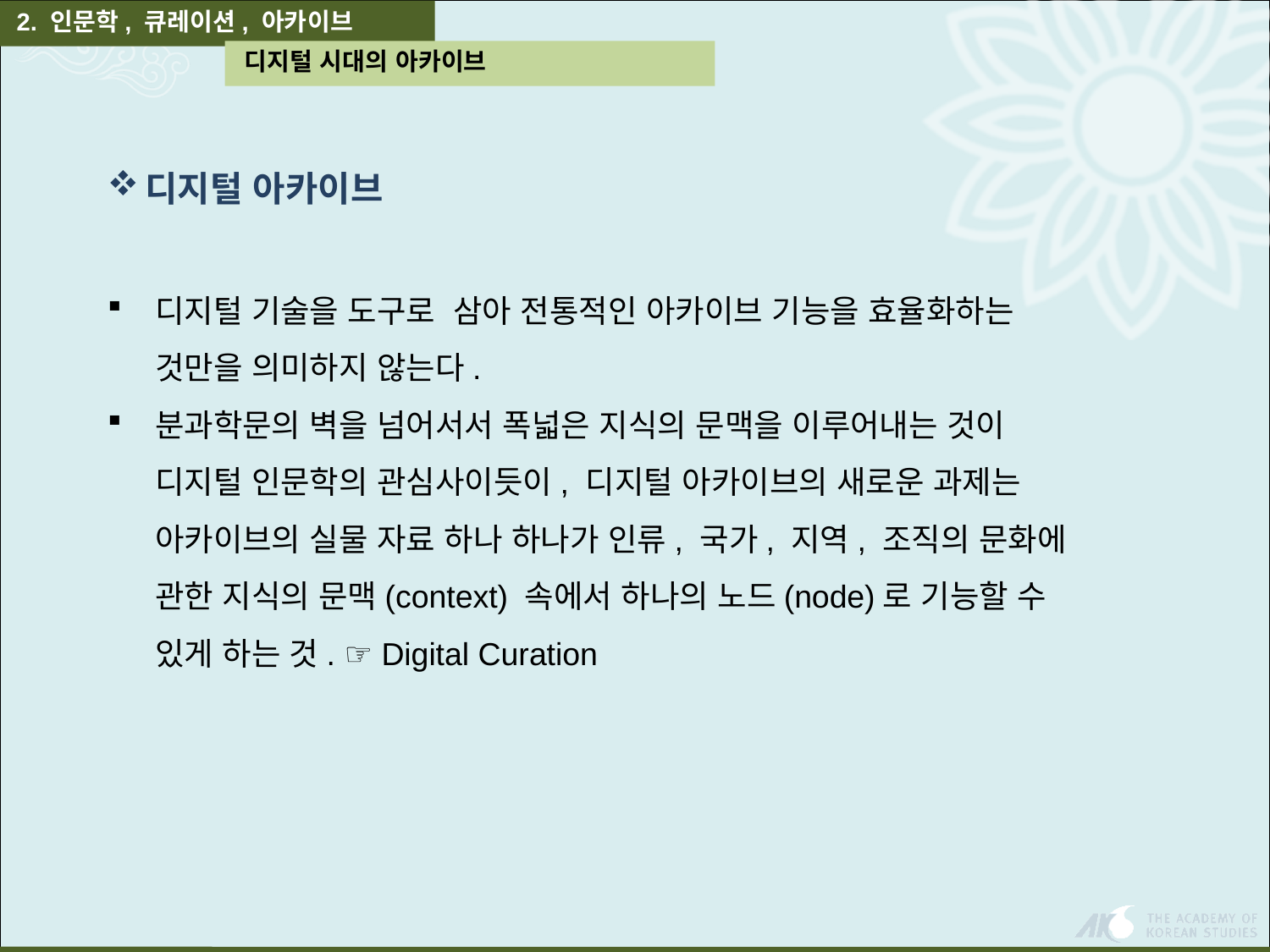

2. 인문학, 큐레이션, 아카이브

 디지털 시대의 아카이브

디지털 아카이브

디지털 기술을 도구로  삼아 전통적인 아카이브 기능을 효율화하는 것만을 의미하지 않는다.
분과학문의 벽을 넘어서서 폭넓은 지식의 문맥을 이루어내는 것이 디지털 인문학의 관심사이듯이, 디지털 아카이브의 새로운 과제는 아카이브의 실물 자료 하나 하나가 인류, 국가, 지역, 조직의 문화에 관한 지식의 문맥(context) 속에서 하나의 노드(node)로 기능할 수 있게 하는 것. ☞ Digital Curation